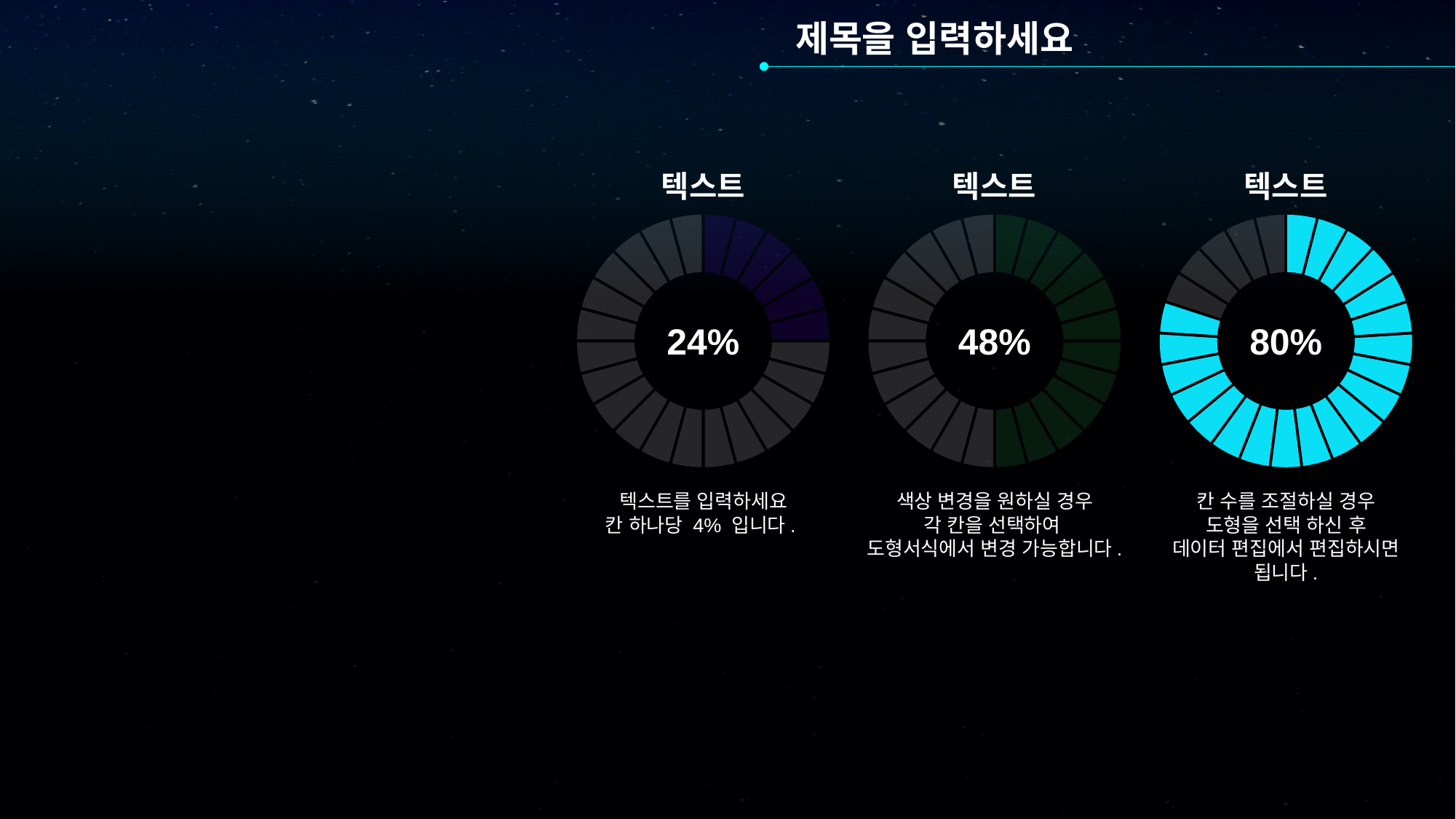

제목을 입력하세요
텍스트
텍스트
텍스트

### Chart

| Category | 제목 |
|---|---|
|  | 1.0 |
|  | 1.0 |
|  | 1.0 |
|  | 1.0 |
|  | 1.0 |
|  | 1.0 |
|  | 1.0 |
|  | 1.0 |
|  | 1.0 |
|  | 1.0 |
|  | 1.0 |
|  | 1.0 |
|  | 1.0 |
|  | 1.0 |
|  | 1.0 |
|  | 1.0 |
|  | 1.0 |
|  | 1.0 |
|  | 1.0 |
|  | 1.0 |
|  | 1.0 |
|  | 1.0 |
|  | 1.0 |
|  | 1.0 |

### Chart

| Category | 제목 |
|---|---|
|  | 1.0 |
|  | 1.0 |
|  | 1.0 |
|  | 1.0 |
|  | 1.0 |
|  | 1.0 |
|  | 1.0 |
|  | 1.0 |
|  | 1.0 |
|  | 1.0 |
|  | 1.0 |
|  | 1.0 |
|  | 1.0 |
|  | 1.0 |
|  | 1.0 |
|  | 1.0 |
|  | 1.0 |
|  | 1.0 |
|  | 1.0 |
|  | 1.0 |
|  | 1.0 |
|  | 1.0 |
|  | 1.0 |
|  | 1.0 |

### Chart

| Category | 제목 |
|---|---|
|  | 1.0 |
|  | 1.0 |
|  | 1.0 |
|  | 1.0 |
|  | 1.0 |
|  | 1.0 |
|  | 1.0 |
|  | 1.0 |
|  | 1.0 |
|  | 1.0 |
|  | 1.0 |
|  | 1.0 |
|  | 1.0 |
|  | 1.0 |
|  | 1.0 |
|  | 1.0 |
|  | 1.0 |
|  | 1.0 |
|  | 1.0 |
|  | 1.0 |
|  | 1.0 |
|  | 1.0 |
|  | 1.0 |
|  | 1.0 |
|  | 1.0 |
24%
48%
80%
텍스트를 입력하세요
칸 하나당 4% 입니다.
색상 변경을 원하실 경우
각 칸을 선택하여
도형서식에서 변경 가능합니다.
칸 수를 조절하실 경우
도형을 선택 하신 후
데이터 편집에서 편집하시면 됩니다.